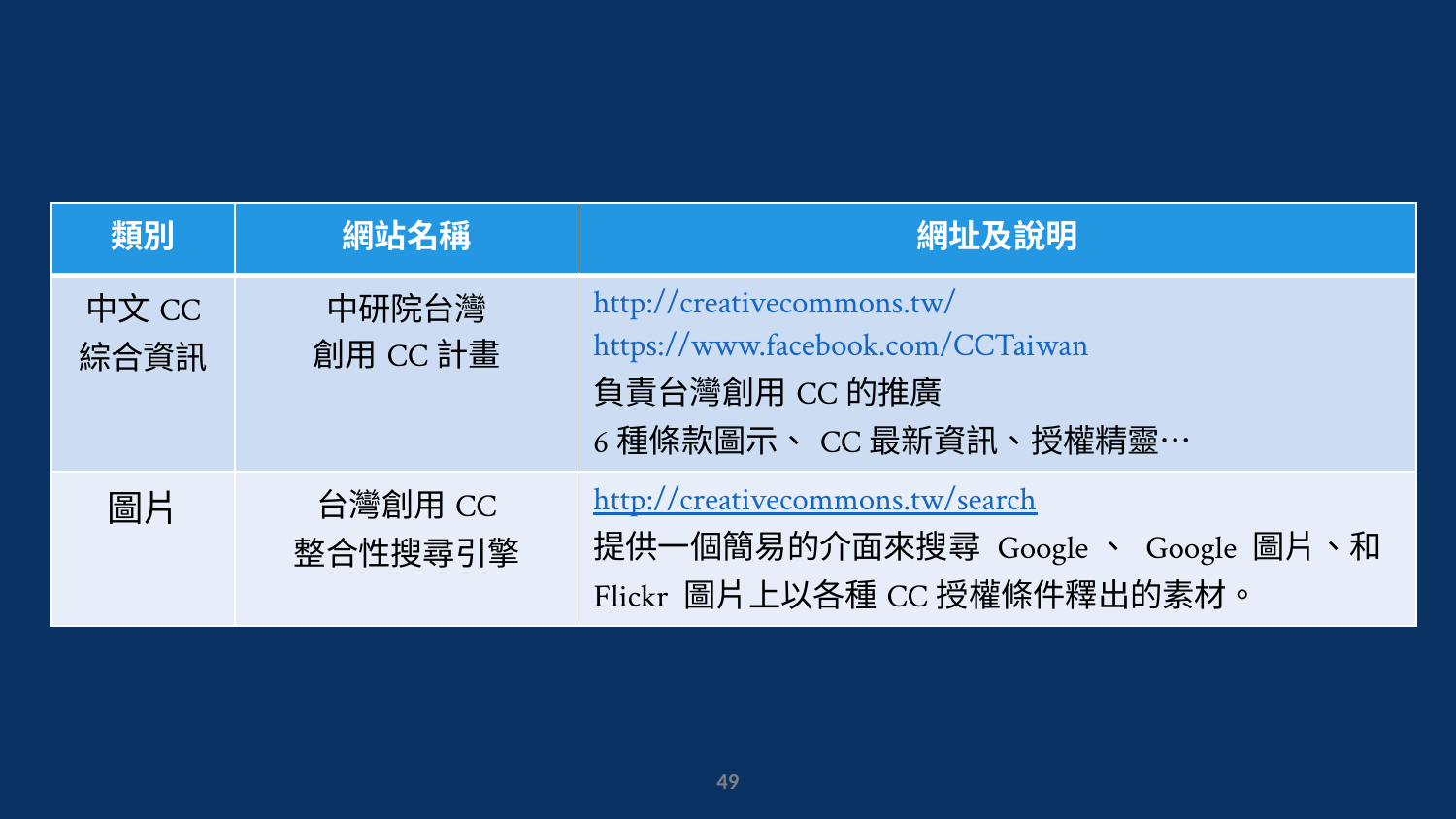

| 類別 | 網站名稱 | 網址及說明 |
| --- | --- | --- |
| 中文CC 綜合資訊 | 中研院台灣 創用CC計畫 | http://creativecommons.tw/ https://www.facebook.com/CCTaiwan 負責台灣創用CC的推廣 6種條款圖示、CC最新資訊、授權精靈… |
| 圖片 | 台灣創用CC 整合性搜尋引擎 | http://creativecommons.tw/search 提供一個簡易的介面來搜尋 Google、 Google 圖片、和 Flickr 圖片上以各種CC授權條件釋出的素材。 |
49